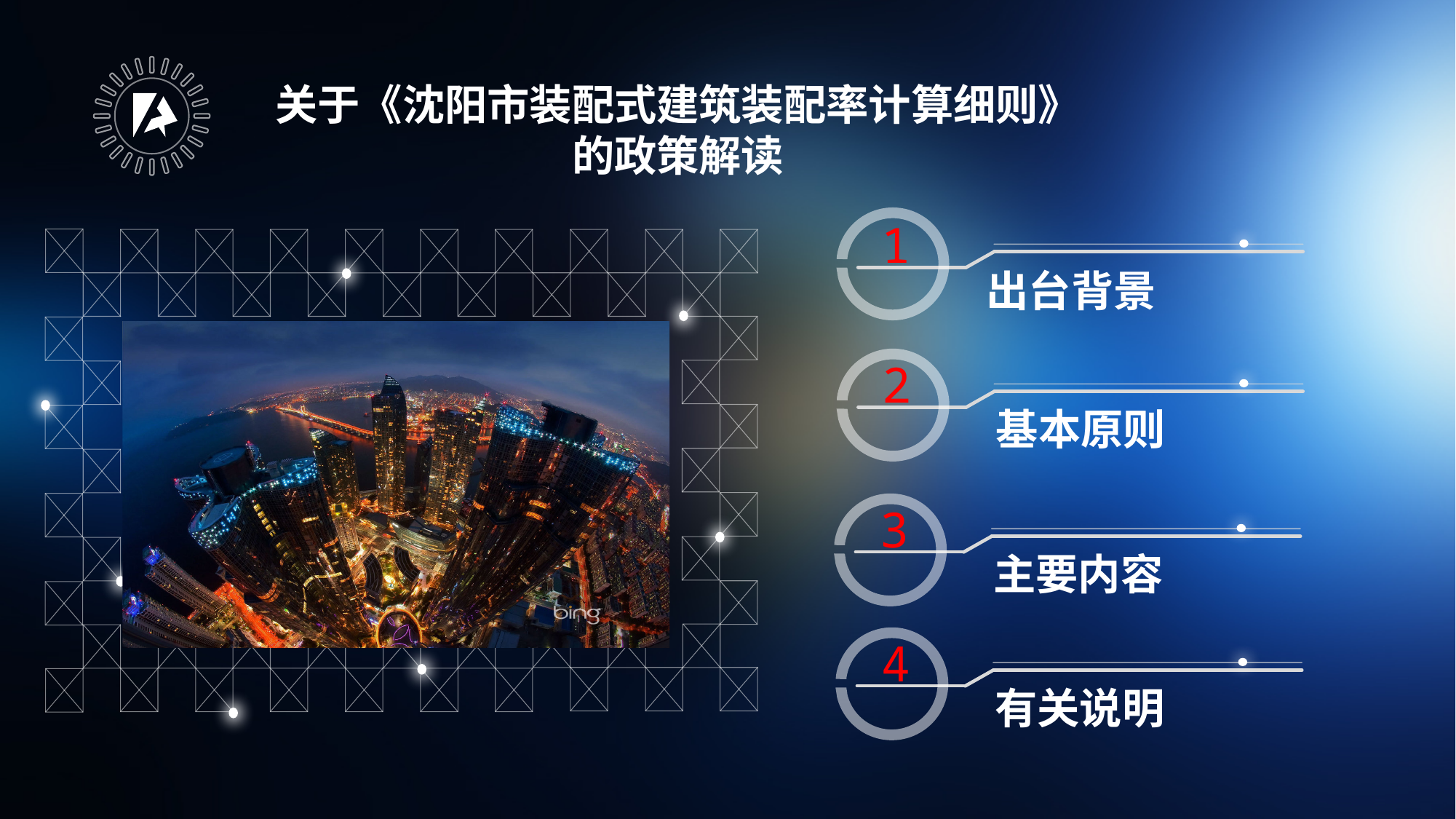

关于《沈阳市装配式建筑装配率计算细则》的政策解读

1

出台背景

2

基本原则

3

主要内容

4

有关说明